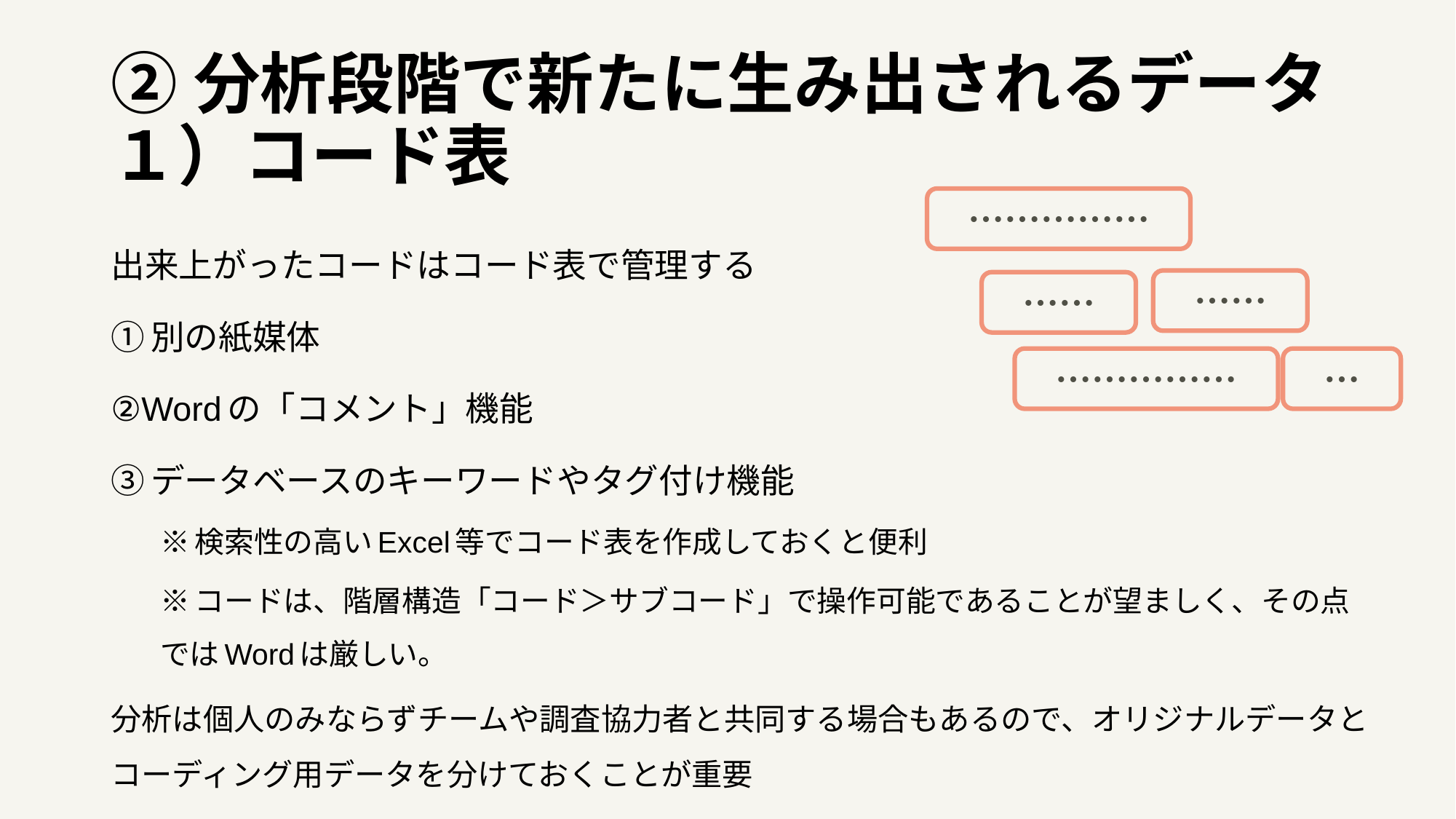

# ②分析段階で新たに生み出されるデータ １）コード表
　……………
出来上がったコードはコード表で管理する
①別の紙媒体
②Wordの「コメント」機能
③データベースのキーワードやタグ付け機能
※検索性の高いExcel等でコード表を作成しておくと便利
※コードは、階層構造「コード＞サブコード」で操作可能であることが望ましく、その点ではWordは厳しい。
分析は個人のみならずチームや調査協力者と共同する場合もあるので、オリジナルデータとコーディング用データを分けておくことが重要
　……
　……
　……………
　…